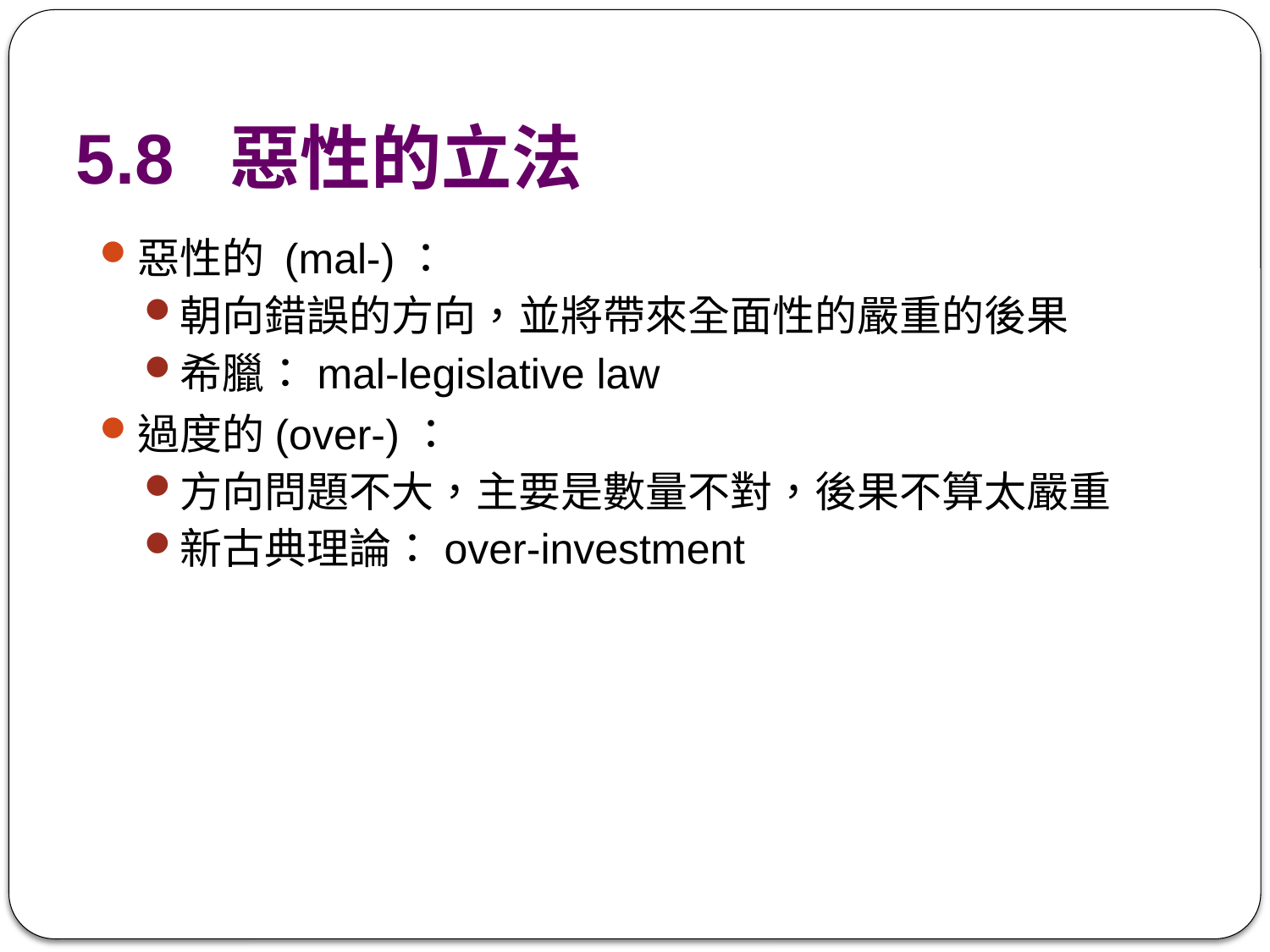

# 5.8  惡性的立法
惡性的 (mal-)：
朝向錯誤的方向，並將帶來全面性的嚴重的後果
希臘：mal-legislative law
過度的(over-)：
方向問題不大，主要是數量不對，後果不算太嚴重
新古典理論：over-investment
52